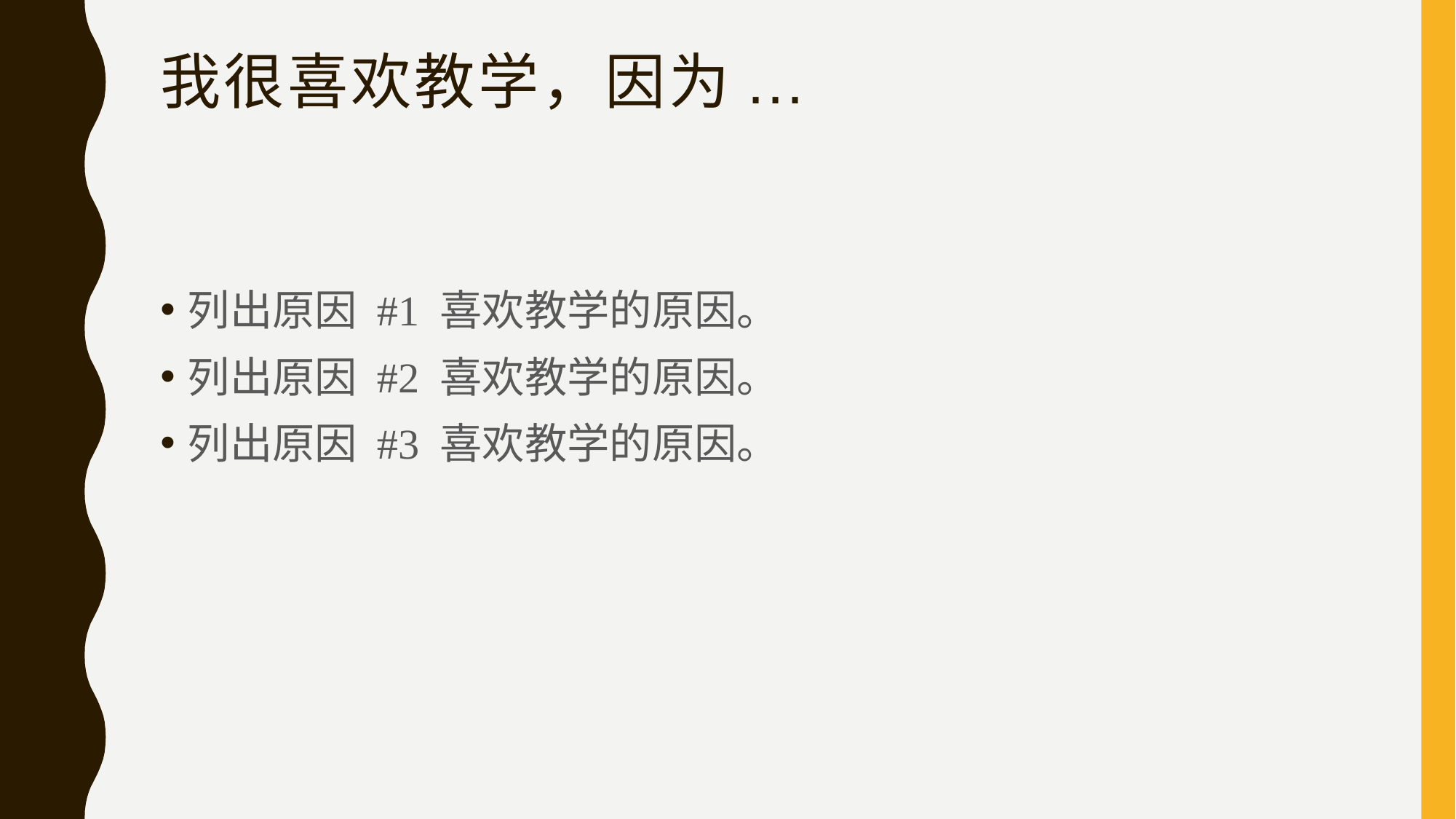

# 我很喜欢教学，因为...
列出原因 #1 喜欢教学的原因。
列出原因 #2 喜欢教学的原因。
列出原因 #3 喜欢教学的原因。